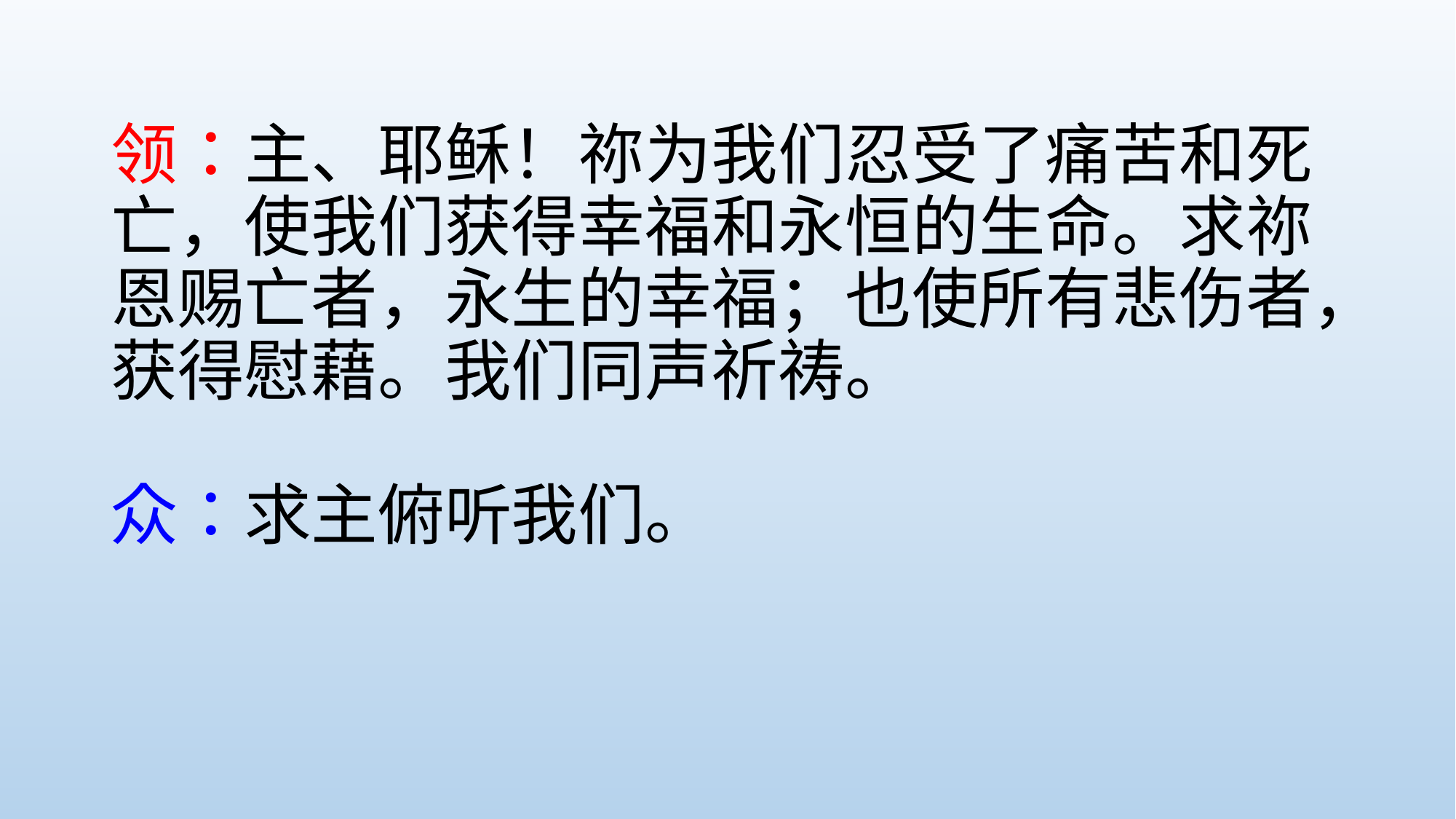

# 领：主、耶稣！祢为我们忍受了痛苦和死亡，使我们获得幸福和永恒的生命。求祢恩赐亡者，永生的幸福；也使所有悲伤者，获得慰藉。我们同声祈祷。 众：求主俯听我们。